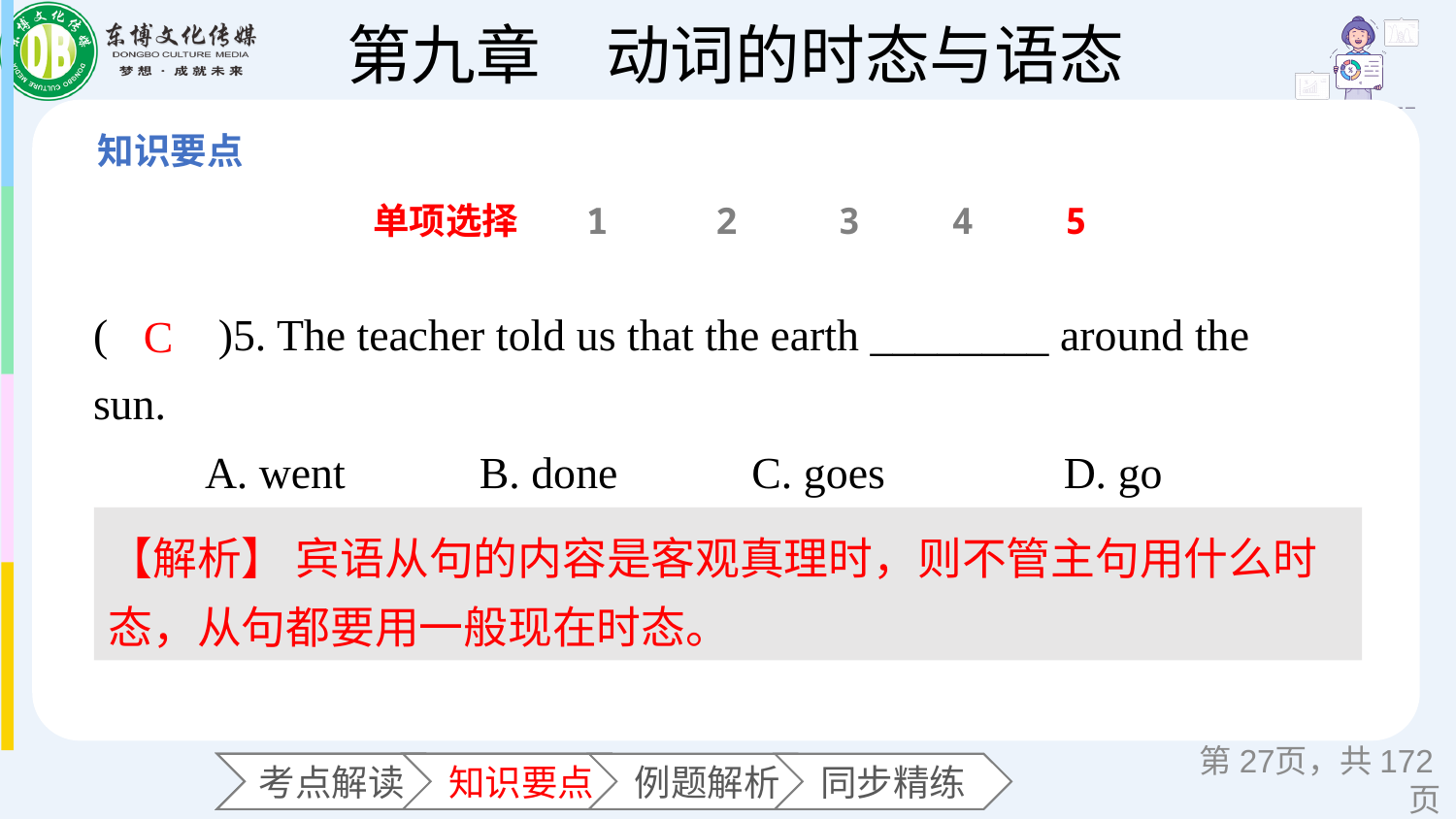

单项选择
1
2
3
4
5
(　　)5. The teacher told us that the earth ________ around the sun.
          A. went            B. done            C. goes                D. go
C
【解析】 宾语从句的内容是客观真理时，则不管主句用什么时态，从句都要用一般现在时态。
第27页，共172页